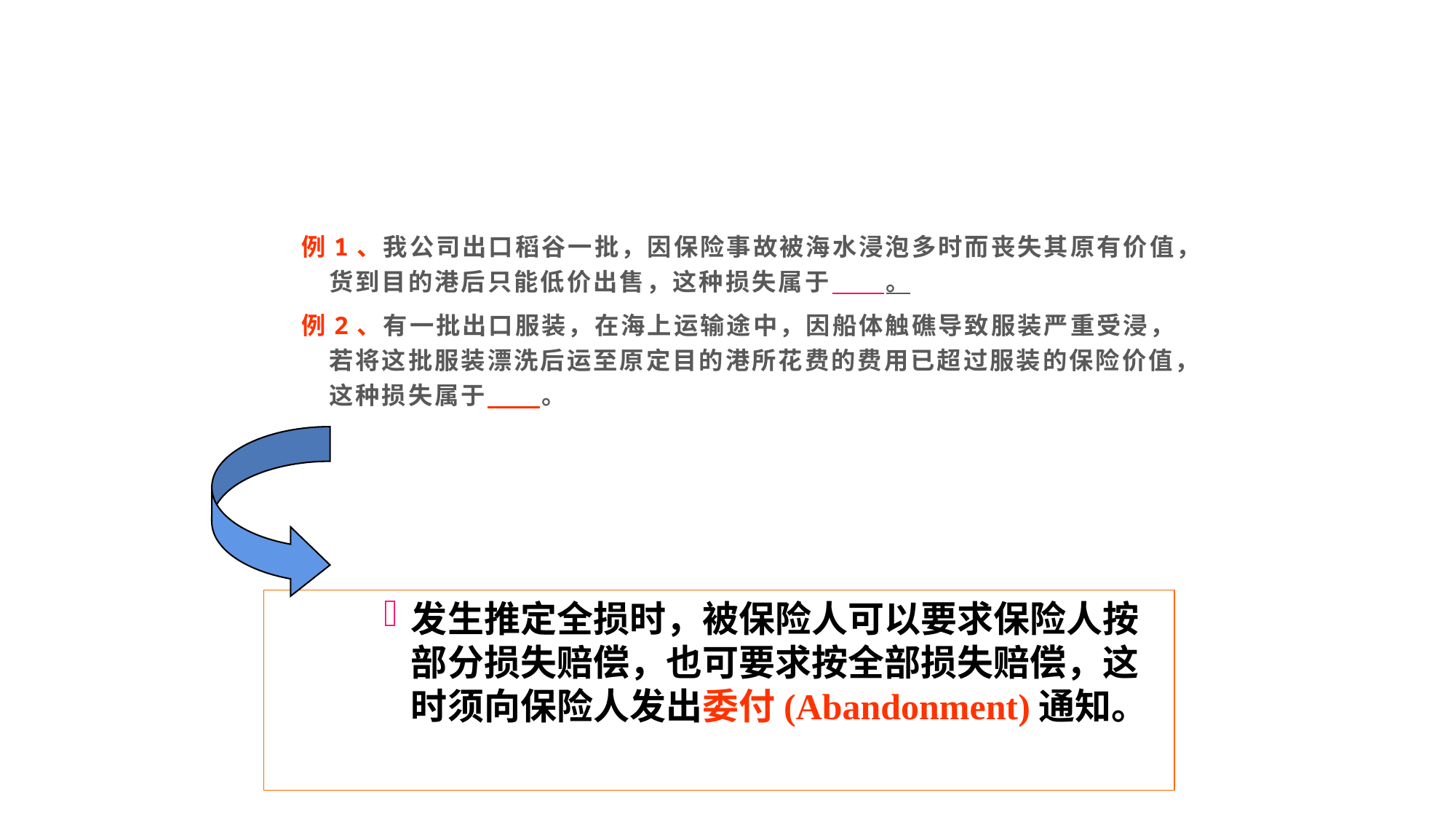

例1、我公司出口稻谷一批，因保险事故被海水浸泡多时而丧失其原有价值，货到目的港后只能低价出售，这种损失属于       。
例2、有一批出口服装，在海上运输途中，因船体触礁导致服装严重受浸，若将这批服装漂洗后运至原定目的港所花费的费用已超过服装的保险价值，这种损失属于       。

发生推定全损时，被保险人可以要求保险人按部分损失赔偿，也可要求按全部损失赔偿，这时须向保险人发出委付(Abandonment)通知。